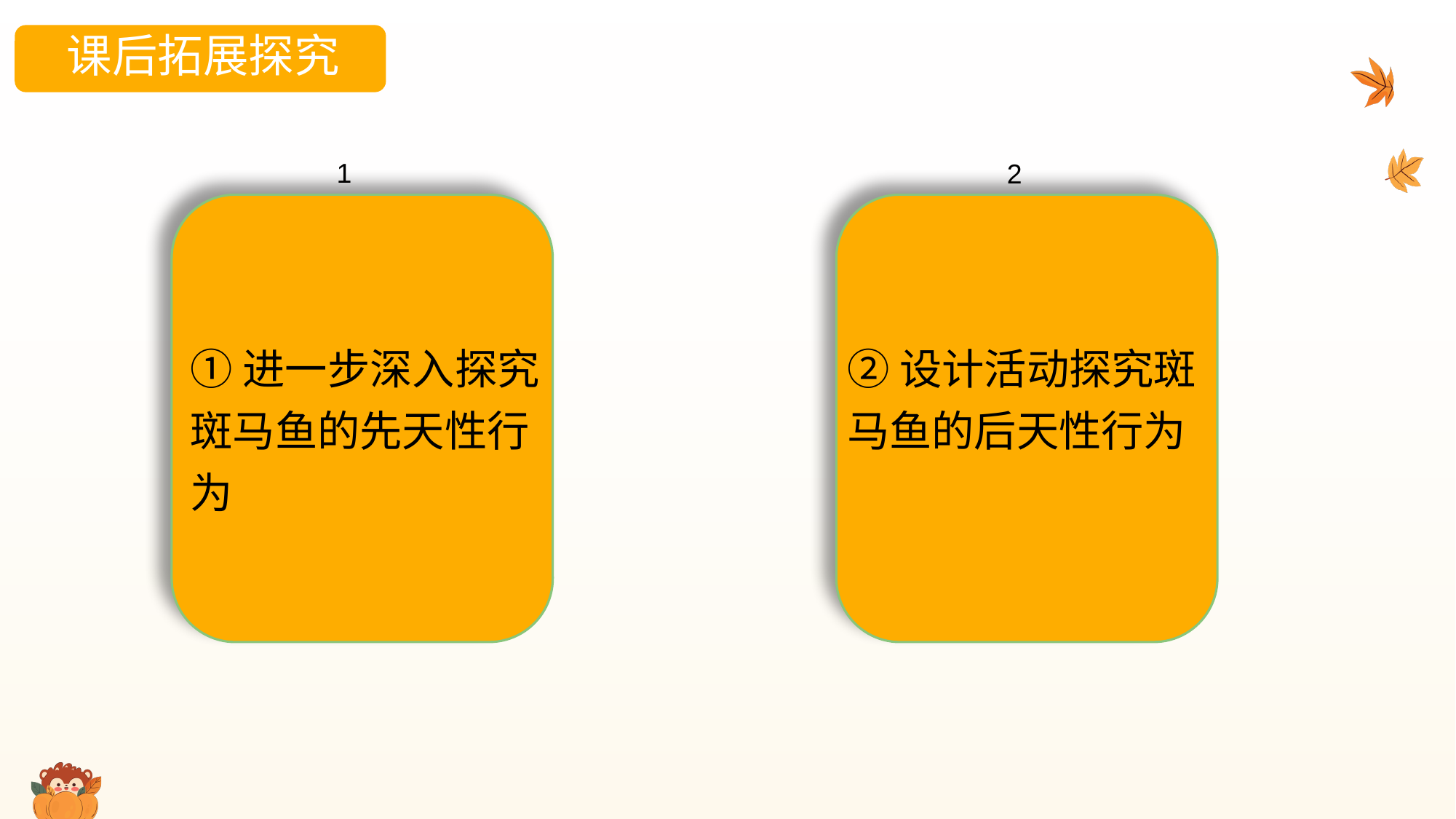

课后拓展探究

1
2

①进一步深入探究斑马鱼的先天性行为
②设计活动探究斑马鱼的后天性行为